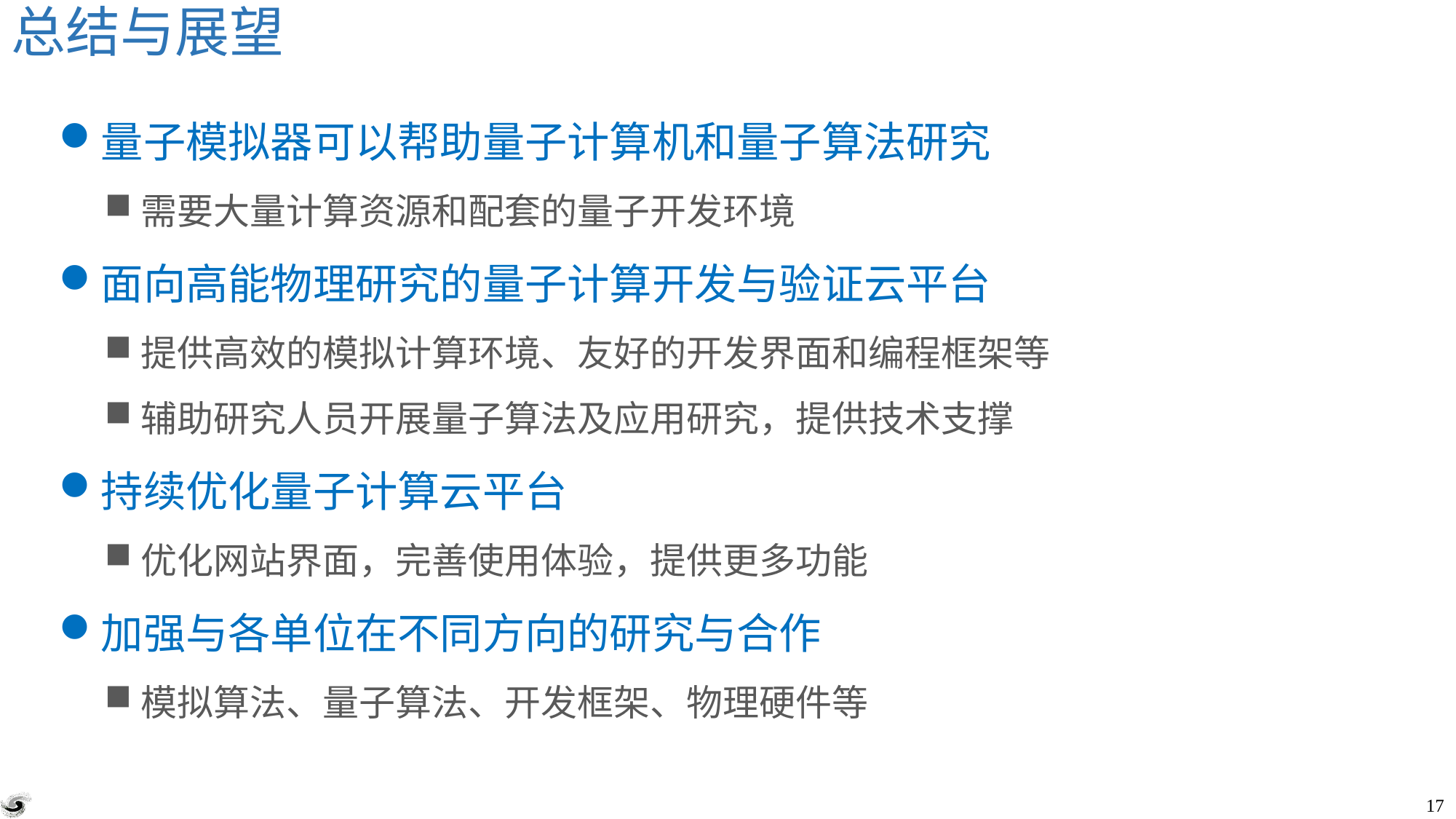

# 总结与展望
量子模拟器可以帮助量子计算机和量子算法研究
需要大量计算资源和配套的量子开发环境
面向高能物理研究的量子计算开发与验证云平台
提供高效的模拟计算环境、友好的开发界面和编程框架等
辅助研究人员开展量子算法及应用研究，提供技术支撑
持续优化量子计算云平台
优化网站界面，完善使用体验，提供更多功能
加强与各单位在不同方向的研究与合作
模拟算法、量子算法、开发框架、物理硬件等
17